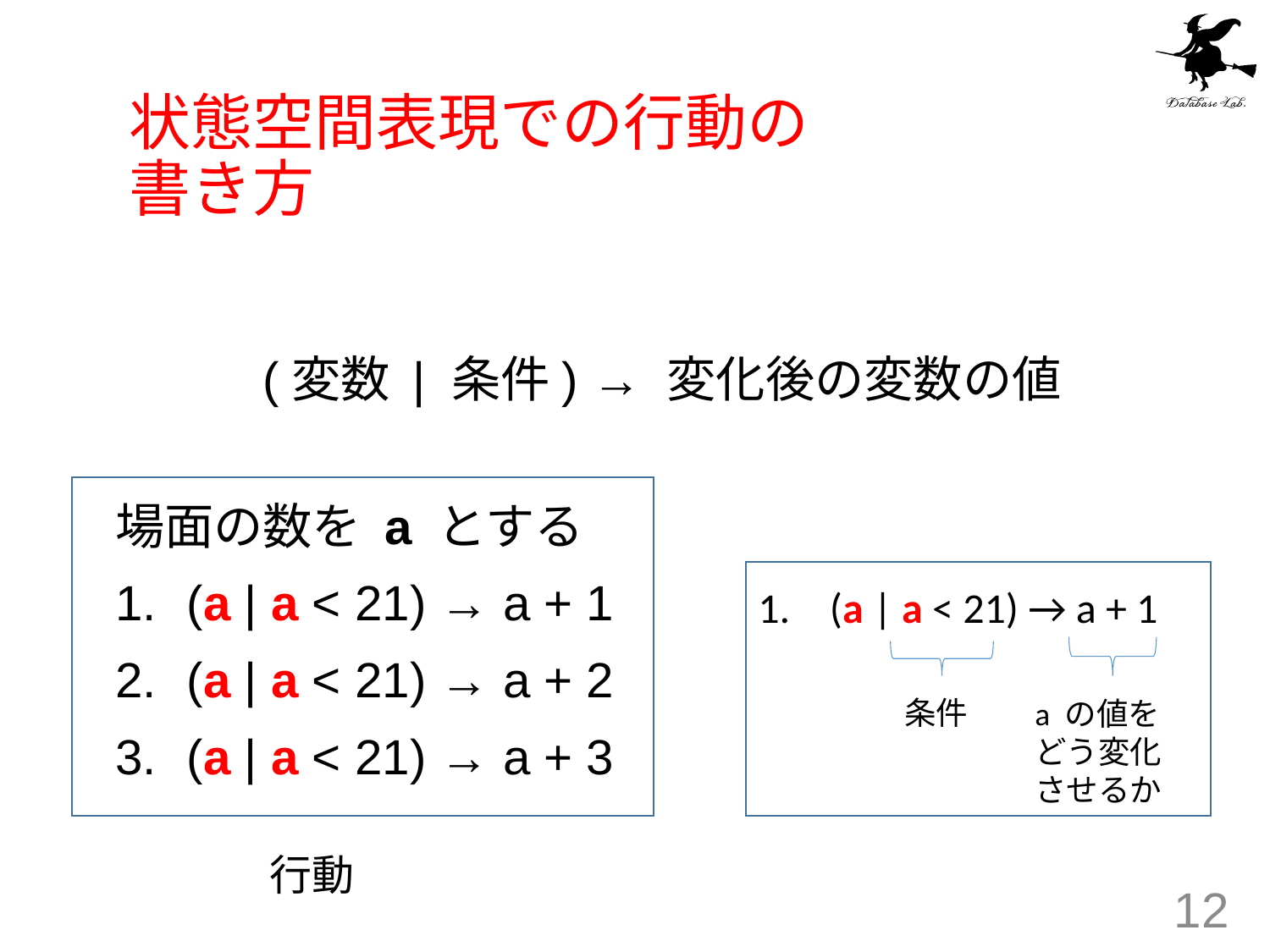

# 状態空間表現での行動の 書き方
(変数 | 条件) → 変化後の変数の値

場面の数を a とする
(a | a < 21) → a + 1
(a | a < 21) → a + 2
(a | a < 21) → a + 3

(a | a < 21) → a + 1

条件
a の値を
どう変化
させるか
行動
12